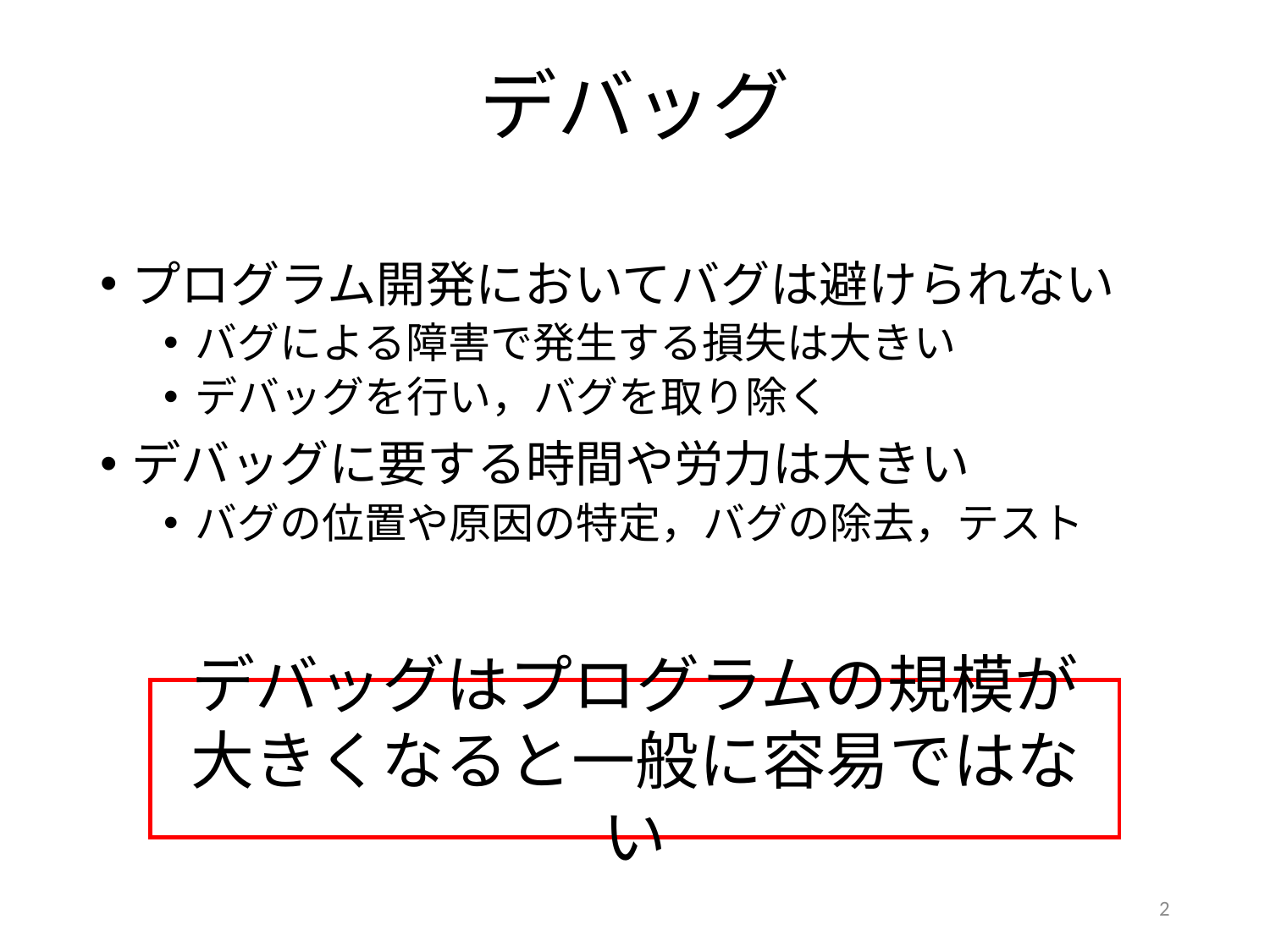

# デバッグ
プログラム開発においてバグは避けられない
バグによる障害で発生する損失は大きい
デバッグを行い，バグを取り除く
デバッグに要する時間や労力は大きい
バグの位置や原因の特定，バグの除去，テスト
デバッグはプログラムの規模が
大きくなると一般に容易ではない
2